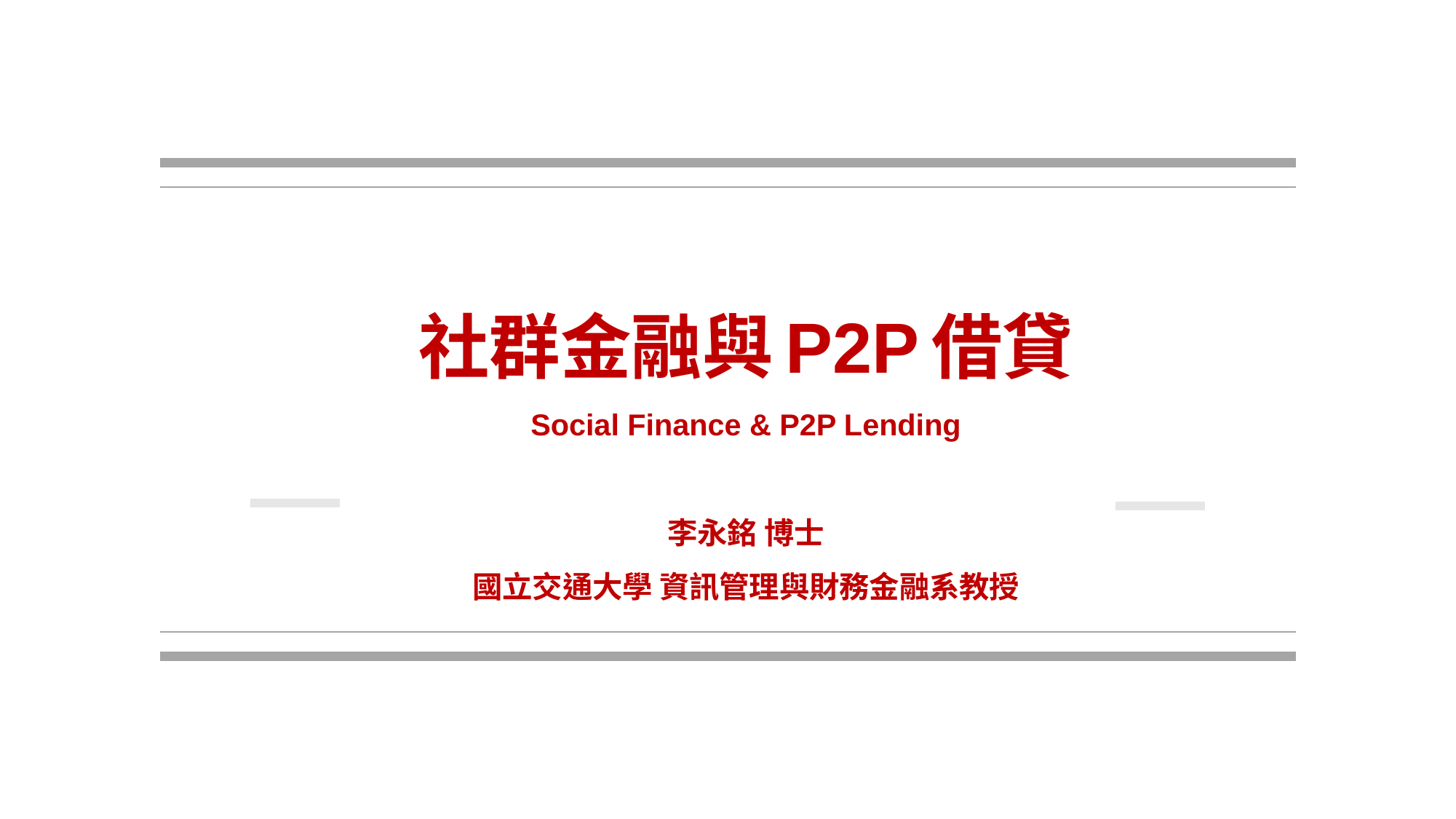

社群金融與P2P借貸
Social Finance & P2P Lending
李永銘 博士
國立交通大學 資訊管理與財務金融系教授